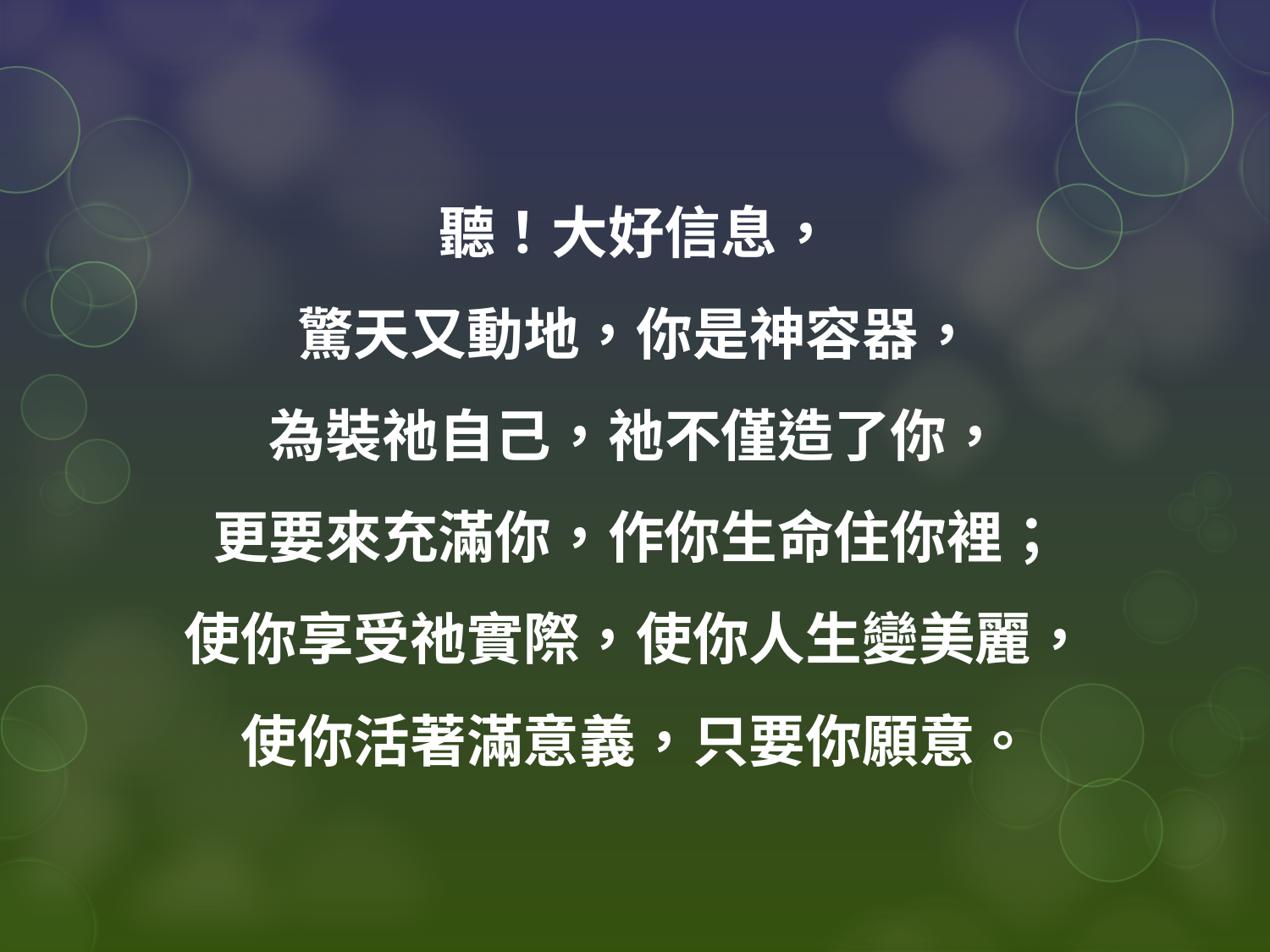

聽！大好信息，
驚天又動地，你是神容器，
為裝祂自己，祂不僅造了你，
更要來充滿你，作你生命住你裡；
使你享受祂實際，使你人生變美麗，
使你活著滿意義，只要你願意。
#